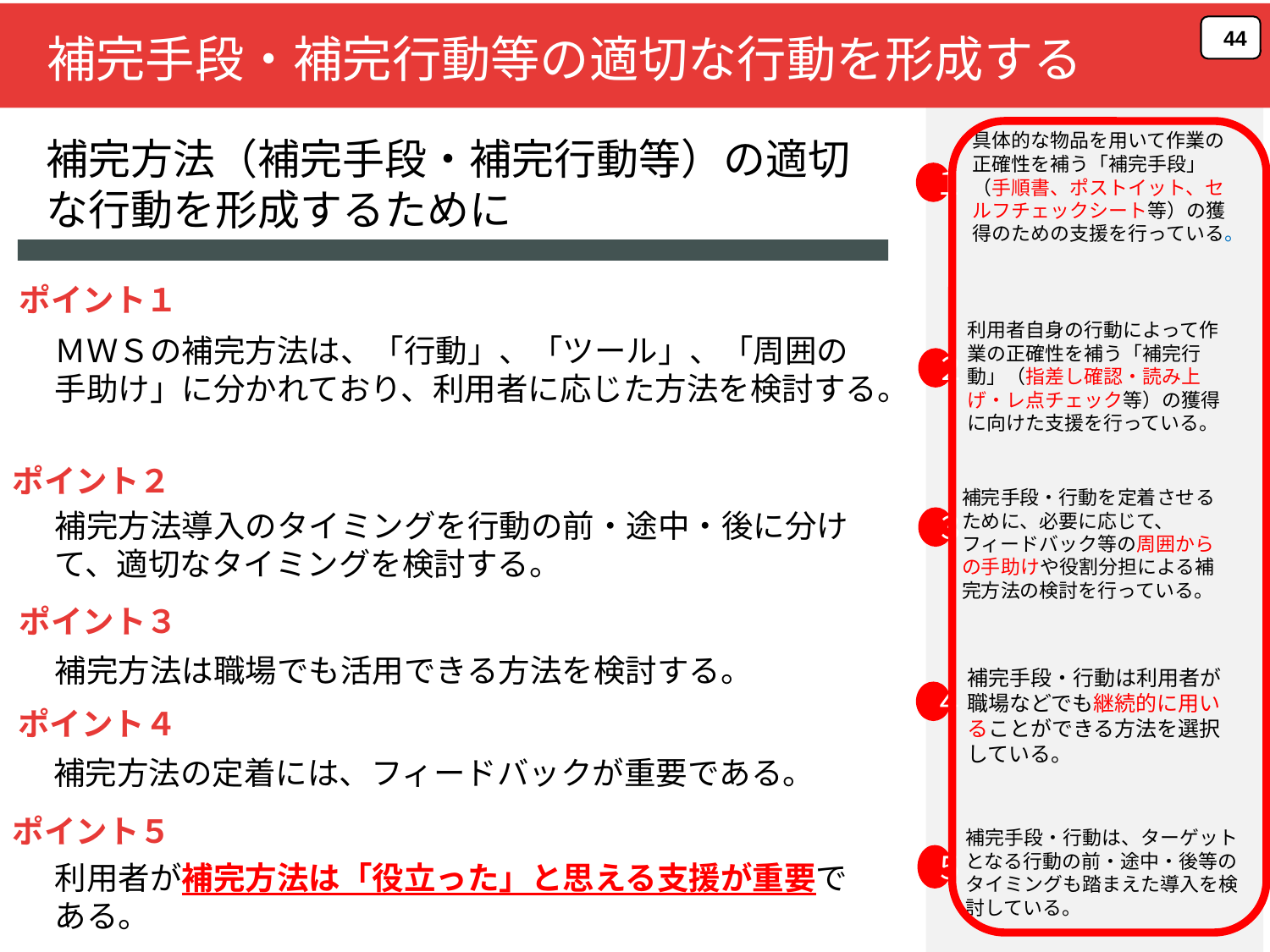

具体的な物品を用いて作業の正確性を補う「補完手段」（手順書、ポストイット、セルフチェックシート等）の獲得のための支援を行っている。
１
２
３
４
５
利用者自身の行動によって作業の正確性を補う「補完行動」（指差し確認・読み上げ・レ点チェック等）の獲得に向けた支援を行っている。
補完手段・行動を定着させるために、必要に応じて、フィードバック等の周囲からの手助けや役割分担による補完方法の検討を行っている。
補完手段・行動は利用者が職場などでも継続的に用いることができる方法を選択している。
補完手段・行動は、ターゲットとなる行動の前・途中・後等のタイミングも踏まえた導入を検討している。
44

補完手段・補完行動等の適切な行動を形成する

補完方法（補完手段・補完行動等）の適切な行動を形成するために

ポイント１
ＭＷＳの補完方法は、「行動」、「ツール」、「周囲の手助け」に分かれており、利用者に応じた方法を検討する。
ポイント２
補完方法導入のタイミングを行動の前・途中・後に分けて、適切なタイミングを検討する。
ポイント３
補完方法は職場でも活用できる方法を検討する。
ポイント４
補完方法の定着には、フィードバックが重要である。
ポイント５
利用者が補完方法は「役立った」と思える支援が重要である。